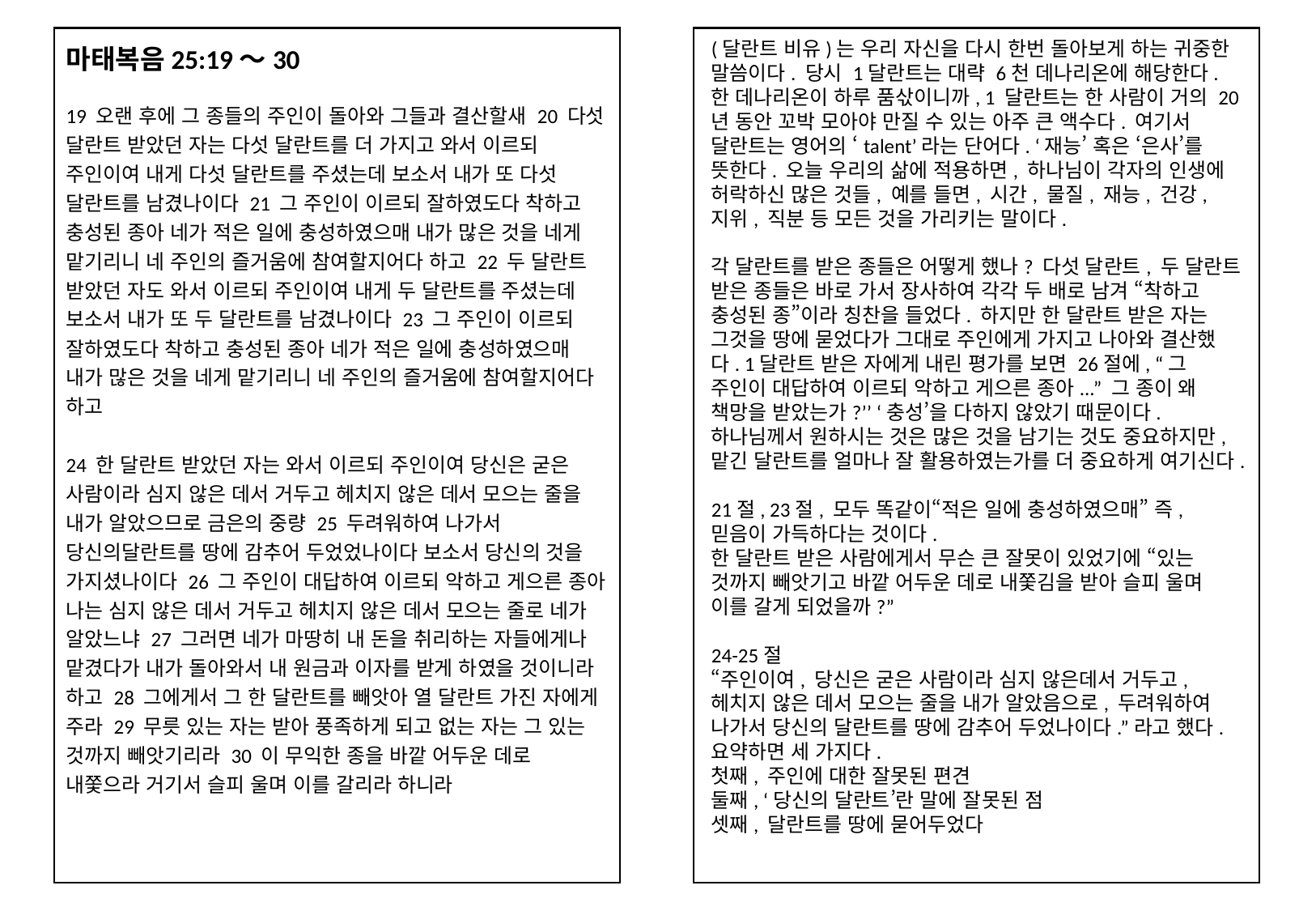

마태복음25:19～30

19 오랜 후에 그 종들의 주인이 돌아와 그들과 결산할새 20 다섯 달란트 받았던 자는 다섯 달란트를 더 가지고 와서 이르되 주인이여 내게 다섯 달란트를 주셨는데 보소서 내가 또 다섯 달란트를 남겼나이다 21 그 주인이 이르되 잘하였도다 착하고 충성된 종아 네가 적은 일에 충성하였으매 내가 많은 것을 네게 맡기리니 네 주인의 즐거움에 참여할지어다 하고 22 두 달란트 받았던 자도 와서 이르되 주인이여 내게 두 달란트를 주셨는데 보소서 내가 또 두 달란트를 남겼나이다 23 그 주인이 이르되 잘하였도다 착하고 충성된 종아 네가 적은 일에 충성하였으매 내가 많은 것을 네게 맡기리니 네 주인의 즐거움에 참여할지어다 하고 
24 한 달란트 받았던 자는 와서 이르되 주인이여 당신은 굳은 사람이라 심지 않은 데서 거두고 헤치지 않은 데서 모으는 줄을 내가 알았으므로 금은의 중량 25 두려워하여 나가서 당신의달란트를 땅에 감추어 두었었나이다 보소서 당신의 것을 가지셨나이다 26 그 주인이 대답하여 이르되 악하고 게으른 종아 나는 심지 않은 데서 거두고 헤치지 않은 데서 모으는 줄로 네가 알았느냐 27 그러면 네가 마땅히 내 돈을 취리하는 자들에게나 맡겼다가 내가 돌아와서 내 원금과 이자를 받게 하였을 것이니라 하고 28 그에게서 그 한 달란트를 빼앗아 열 달란트 가진 자에게 주라 29 무릇 있는 자는 받아 풍족하게 되고 없는 자는 그 있는 것까지 빼앗기리라 30 이 무익한 종을 바깥 어두운 데로 내쫓으라 거기서 슬피 울며 이를 갈리라 하니라
(달란트 비유)는 우리 자신을 다시 한번 돌아보게 하는 귀중한 말씀이다. 당시 1달란트는 대략 6천 데나리온에 해당한다. 한 데나리온이 하루 품삯이니까, 1 달란트는 한 사람이 거의 20년 동안 꼬박 모아야 만질 수 있는 아주 큰 액수다. 여기서 달란트는 영어의 ‘talent’라는 단어다. ‘재능’ 혹은 ‘은사’를 뜻한다. 오늘 우리의 삶에 적용하면, 하나님이 각자의 인생에 허락하신 많은 것들, 예를 들면, 시간, 물질, 재능, 건강, 지위, 직분 등 모든 것을 가리키는 말이다.
​
각 달란트를 받은 종들은 어떻게 했나? 다섯 달란트, 두 달란트 받은 종들은 바로 가서 장사하여 각각 두 배로 남겨 “착하고 충성된 종”이라 칭찬을 들었다. 하지만 한 달란트 받은 자는 그것을 땅에 묻었다가 그대로 주인에게 가지고 나아와 결산했다. 1달란트 받은 자에게 내린 평가를 보면 26절에, “그 주인이 대답하여 이르되 악하고 게으른 종아...” 그 종이 왜 책망을 받았는가?’’ ‘충성’을 다하지 않았기 때문이다. 하나님께서 원하시는 것은 많은 것을 남기는 것도 중요하지만, 맡긴 달란트를 얼마나 잘 활용하였는가를 더 중요하게 여기신다. 
21절, 23절, 모두 똑같이“적은 일에 충성하였으매” 즉, 믿음이 가득하다는 것이다. 
한 달란트 받은 사람에게서 무슨 큰 잘못이 있었기에 “있는 것까지 빼앗기고 바깥 어두운 데로 내쫓김을 받아 슬피 울며 이를 갈게 되었을까?”
 
24-25절
“주인이여, 당신은 굳은 사람이라 심지 않은데서 거두고, 헤치지 않은 데서 모으는 줄을 내가 알았음으로, 두려워하여 나가서 당신의 달란트를 땅에 감추어 두었나이다.”라고 했다. 요약하면 세 가지다.
첫째, 주인에 대한 잘못된 편견
둘째, ‘당신의 달란트’란 말에 잘못된 점
셋째, 달란트를 땅에 묻어두었다